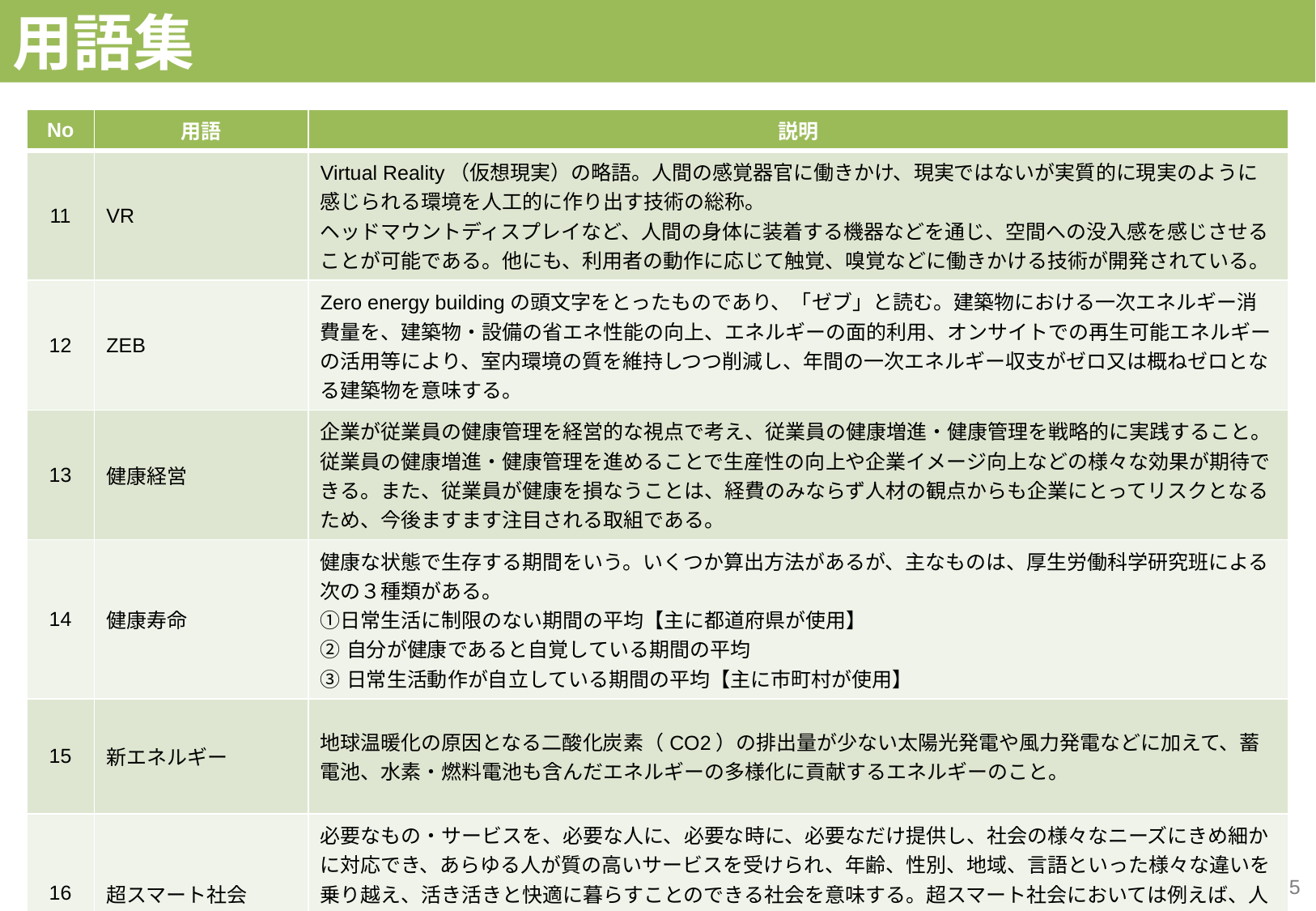

用語集
| No | 用語 | 説明 |
| --- | --- | --- |
| 11 | VR | Virtual Reality（仮想現実）の略語。人間の感覚器官に働きかけ、現実ではないが実質的に現実のように感じられる環境を人工的に作り出す技術の総称。 ヘッドマウントディスプレイなど、人間の身体に装着する機器などを通じ、空間への没入感を感じさせることが可能である。他にも、利用者の動作に応じて触覚、嗅覚などに働きかける技術が開発されている。 |
| 12 | ZEB | Zero energy buildingの頭文字をとったものであり、「ゼブ」と読む。建築物における一次エネルギー消費量を、建築物・設備の省エネ性能の向上、エネルギーの面的利用、オンサイトでの再生可能エネルギーの活用等により、室内環境の質を維持しつつ削減し、年間の一次エネルギー収支がゼロ又は概ねゼロとなる建築物を意味する。 |
| 13 | 健康経営 | 企業が従業員の健康管理を経営的な視点で考え、従業員の健康増進・健康管理を戦略的に実践すること。従業員の健康増進・健康管理を進めることで生産性の向上や企業イメージ向上などの様々な効果が期待できる。また、従業員が健康を損なうことは、経費のみならず人材の観点からも企業にとってリスクとなるため、今後ますます注目される取組である。 |
| 14 | 健康寿命 | 健康な状態で生存する期間をいう。いくつか算出方法があるが、主なものは、厚生労働科学研究班による次の３種類がある。 ①日常生活に制限のない期間の平均【主に都道府県が使用】 ②自分が健康であると自覚している期間の平均 ③日常生活動作が自立している期間の平均【主に市町村が使用】 |
| 15 | 新エネルギー | 地球温暖化の原因となる二酸化炭素（CO2）の排出量が少ない太陽光発電や風力発電などに加えて、蓄電池、水素・燃料電池も含んだエネルギーの多様化に貢献するエネルギーのこと。 |
| 16 | 超スマート社会 | 必要なもの・サービスを、必要な人に、必要な時に、必要なだけ提供し、社会の様々なニーズにきめ細かに対応でき、あらゆる人が質の高いサービスを受けられ、年齢、性別、地域、言語といった様々な違いを乗り越え、活き活きと快適に暮らすことのできる社会を意味する。超スマート社会においては例えば、人とロボット・AIの共生や、ユーザーのニーズにあわせたオーダーメイドサービスが実現しており、人間一人ひとりが持つ可能性が高まっている。 |
105